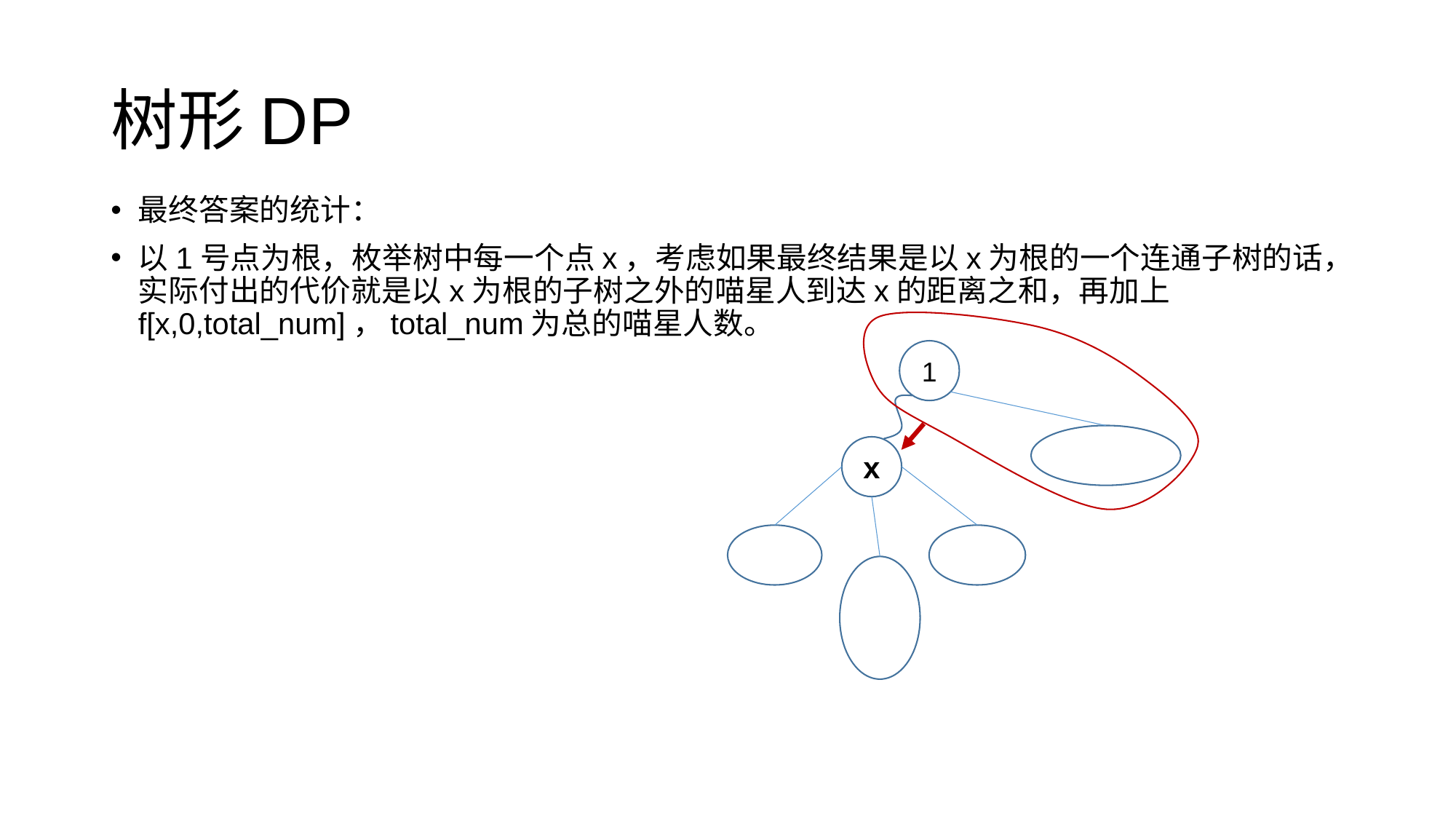

# 树形DP
最终答案的统计：
以1号点为根，枚举树中每一个点x，考虑如果最终结果是以x为根的一个连通子树的话，实际付出的代价就是以x为根的子树之外的喵星人到达x的距离之和，再加上f[x,0,total_num]，total_num为总的喵星人数。

1

x